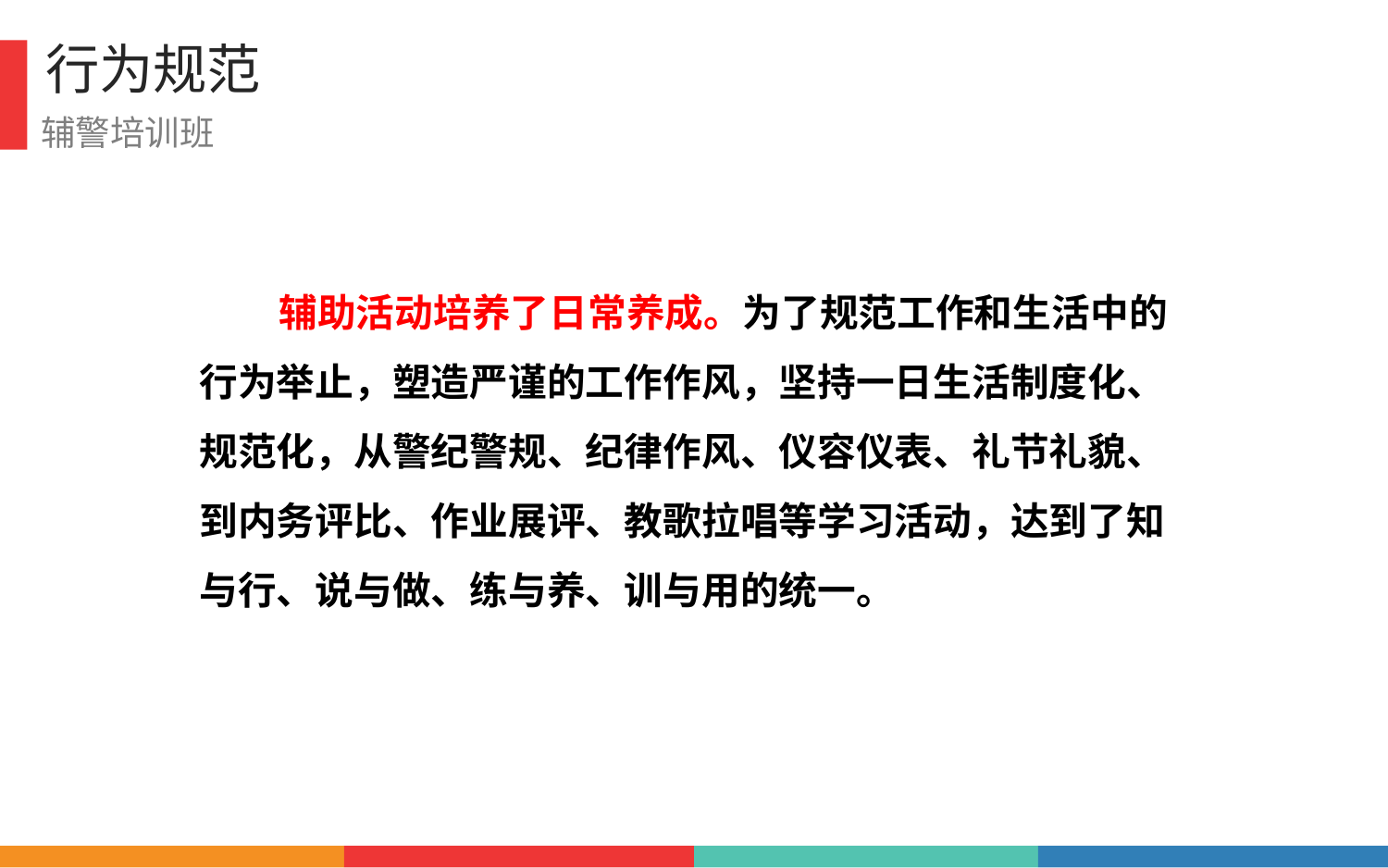

行为规范

辅警培训班
        辅助活动培养了日常养成。为了规范工作和生活中的行为举止，塑造严谨的工作作风，坚持一日生活制度化、规范化，从警纪警规、纪律作风、仪容仪表、礼节礼貌、到内务评比、作业展评、教歌拉唱等学习活动，达到了知与行、说与做、练与养、训与用的统一。
12